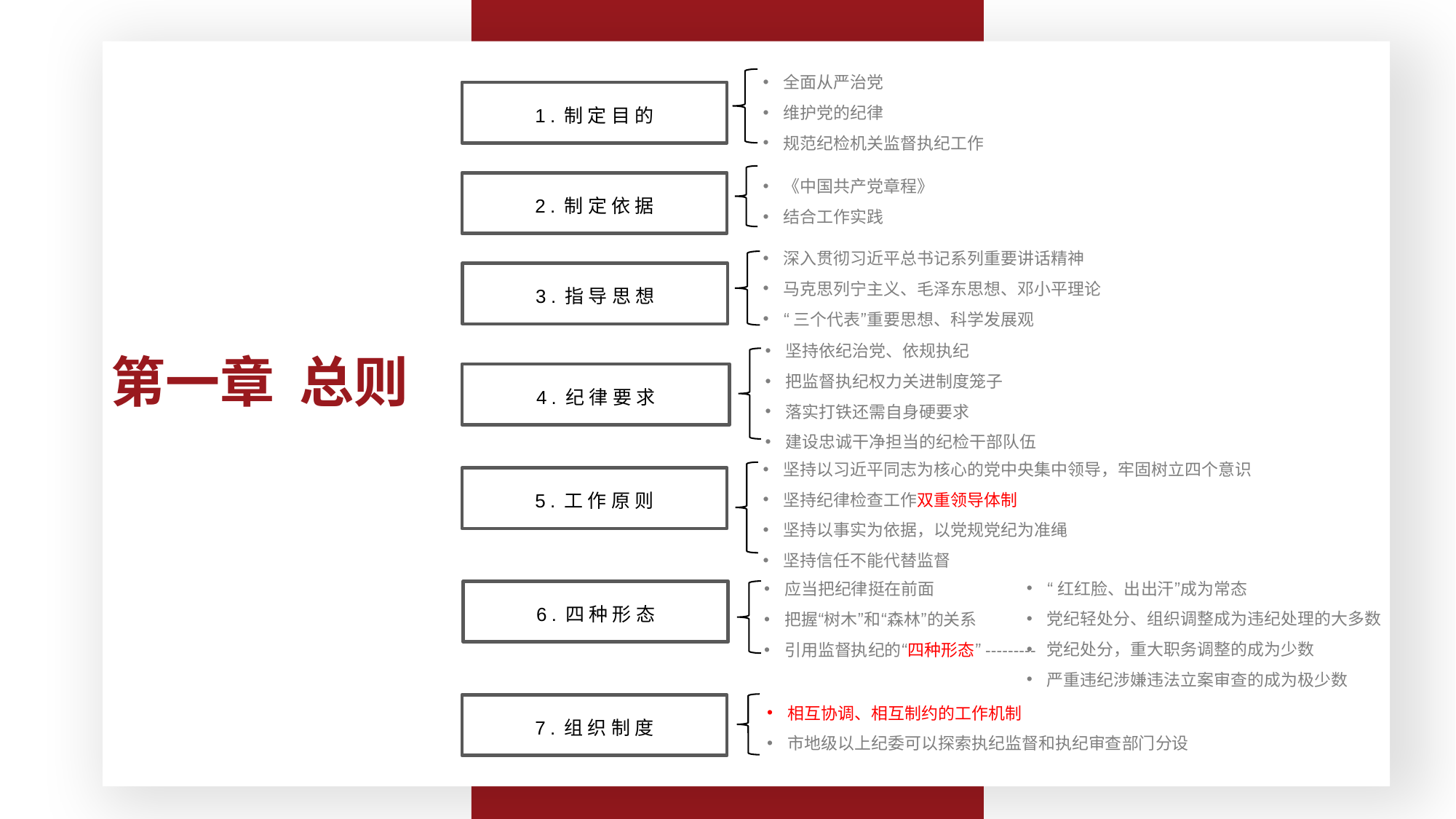

全面从严治党
维护党的纪律
规范纪检机关监督执纪工作

1.制定目的
《中国共产党章程》
结合工作实践

2.制定依据
深入贯彻习近平总书记系列重要讲话精神
马克思列宁主义、毛泽东思想、邓小平理论
“三个代表”重要思想、科学发展观

3.指导思想
坚持依纪治党、依规执纪
把监督执纪权力关进制度笼子
落实打铁还需自身硬要求
建设忠诚干净担当的纪检干部队伍
第一章  总则

4.纪律要求
坚持以习近平同志为核心的党中央集中领导，牢固树立四个意识
坚持纪律检查工作双重领导体制
坚持以事实为依据，以党规党纪为准绳
坚持信任不能代替监督

5.工作原则
“红红脸、出出汗”成为常态
党纪轻处分、组织调整成为违纪处理的大多数
党纪处分，重大职务调整的成为少数
严重违纪涉嫌违法立案审查的成为极少数
应当把纪律挺在前面
把握“树木”和“森林”的关系
引用监督执纪的“四种形态”---------

6.四种形态

相互协调、相互制约的工作机制
市地级以上纪委可以探索执纪监督和执纪审查部门分设

7.组织制度